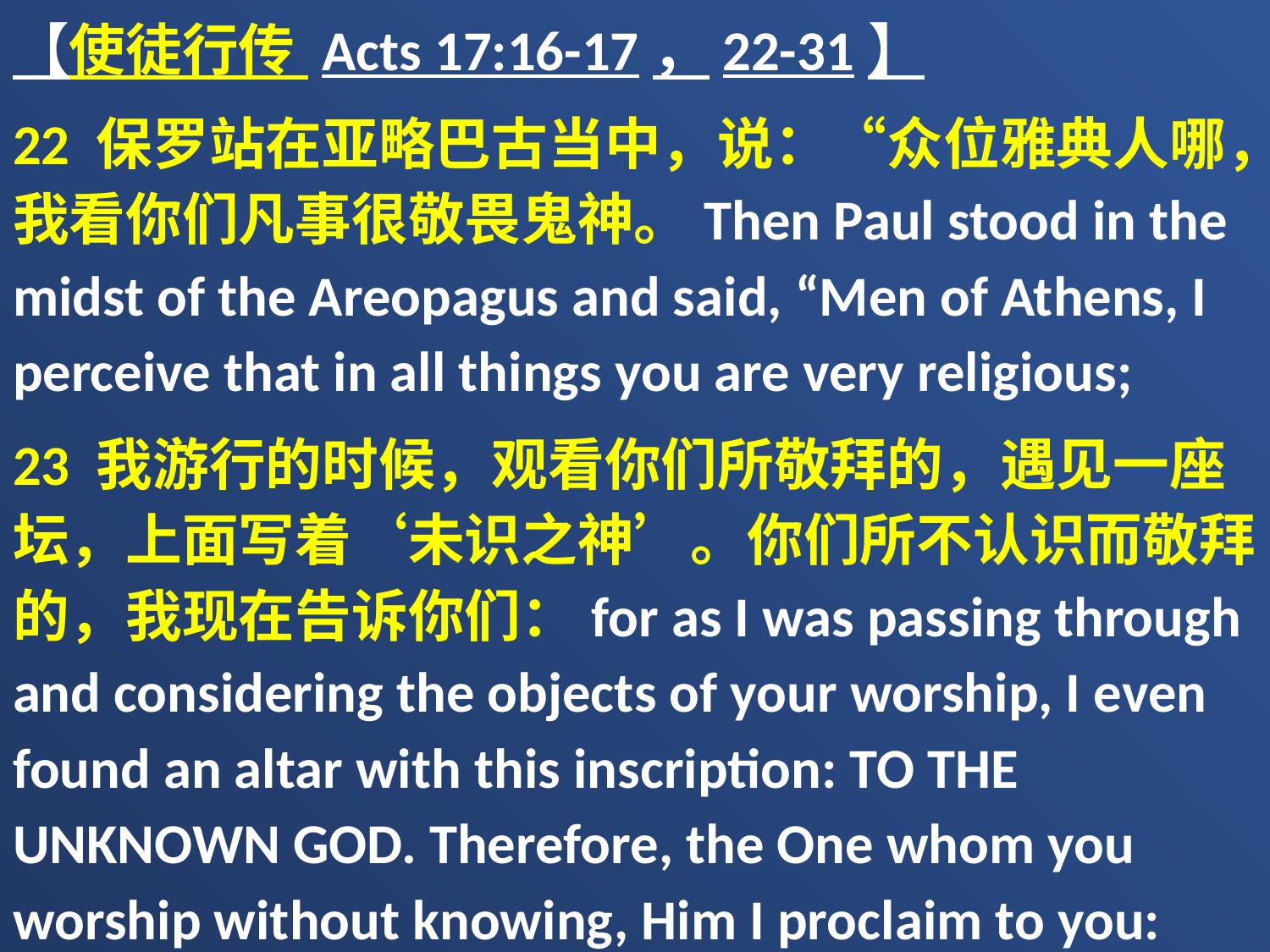

【使徒行传 Acts 17:16-17，22-31】
22 保罗站在亚略巴古当中，说：“众位雅典人哪，我看你们凡事很敬畏鬼神。Then Paul stood in the midst of the Areopagus and said, “Men of Athens, I perceive that in all things you are very religious;
23 我游行的时候，观看你们所敬拜的，遇见一座坛，上面写着‘未识之神’。你们所不认识而敬拜的，我现在告诉你们：for as I was passing through and considering the objects of your worship, I even found an altar with this inscription: TO THE UNKNOWN GOD. Therefore, the One whom you worship without knowing, Him I proclaim to you: